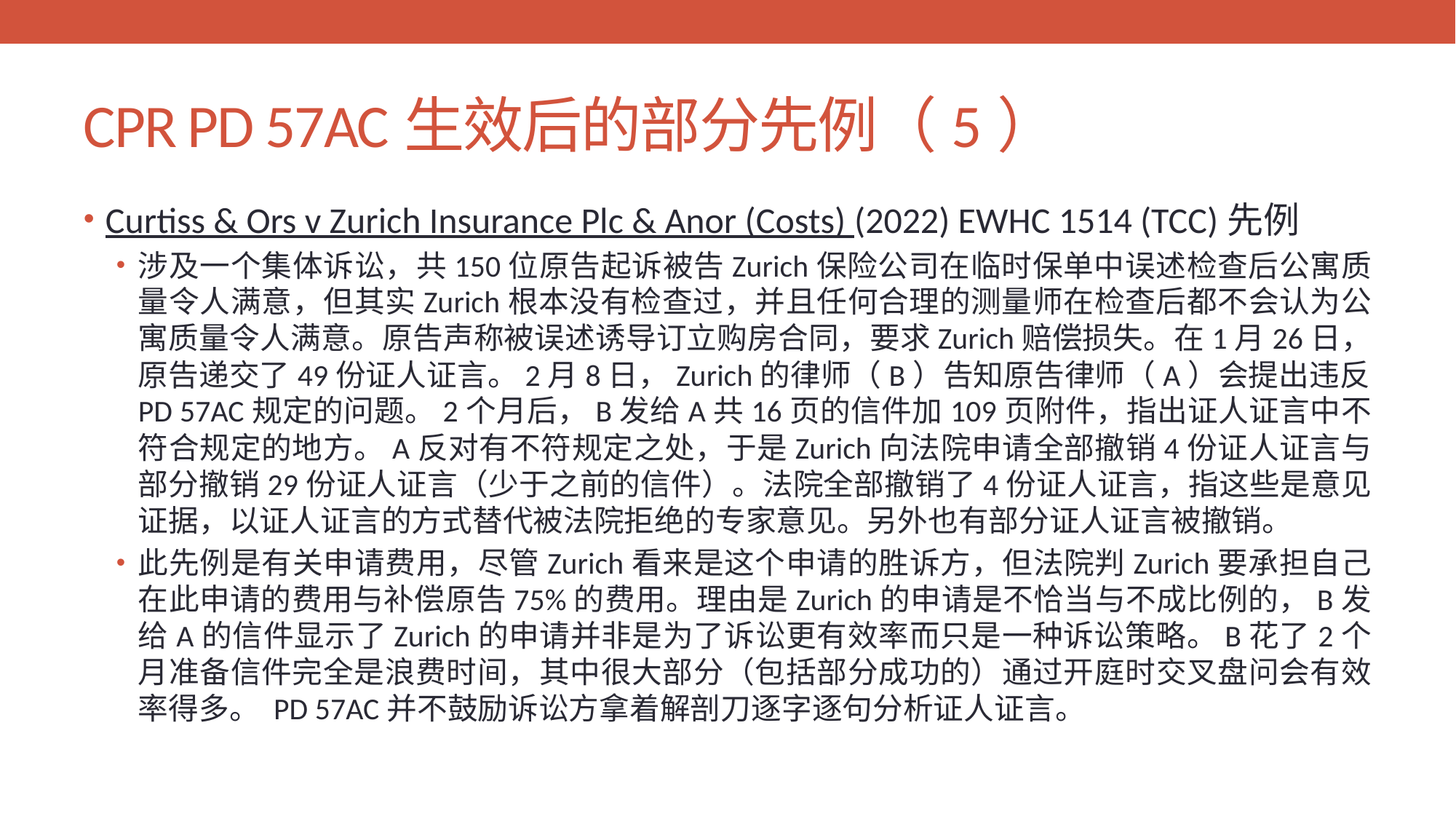

# CPR PD 57AC生效后的部分先例（5）
Curtiss & Ors v Zurich Insurance Plc & Anor (Costs) (2022) EWHC 1514 (TCC)先例
涉及一个集体诉讼，共150位原告起诉被告Zurich保险公司在临时保单中误述检查后公寓质量令人满意，但其实Zurich根本没有检查过，并且任何合理的测量师在检查后都不会认为公寓质量令人满意。原告声称被误述诱导订立购房合同，要求Zurich赔偿损失。在1月26日，原告递交了49份证人证言。2月8日，Zurich的律师（B）告知原告律师（A）会提出违反PD 57AC规定的问题。2个月后，B发给A共16页的信件加109页附件，指出证人证言中不符合规定的地方。A反对有不符规定之处，于是Zurich向法院申请全部撤销4份证人证言与部分撤销29份证人证言（少于之前的信件）。法院全部撤销了4份证人证言，指这些是意见证据，以证人证言的方式替代被法院拒绝的专家意见。另外也有部分证人证言被撤销。
此先例是有关申请费用，尽管Zurich看来是这个申请的胜诉方，但法院判Zurich要承担自己在此申请的费用与补偿原告75%的费用。理由是Zurich的申请是不恰当与不成比例的，B发给A的信件显示了Zurich的申请并非是为了诉讼更有效率而只是一种诉讼策略。B花了2个月准备信件完全是浪费时间，其中很大部分（包括部分成功的）通过开庭时交叉盘问会有效率得多。 PD 57AC并不鼓励诉讼方拿着解剖刀逐字逐句分析证人证言。